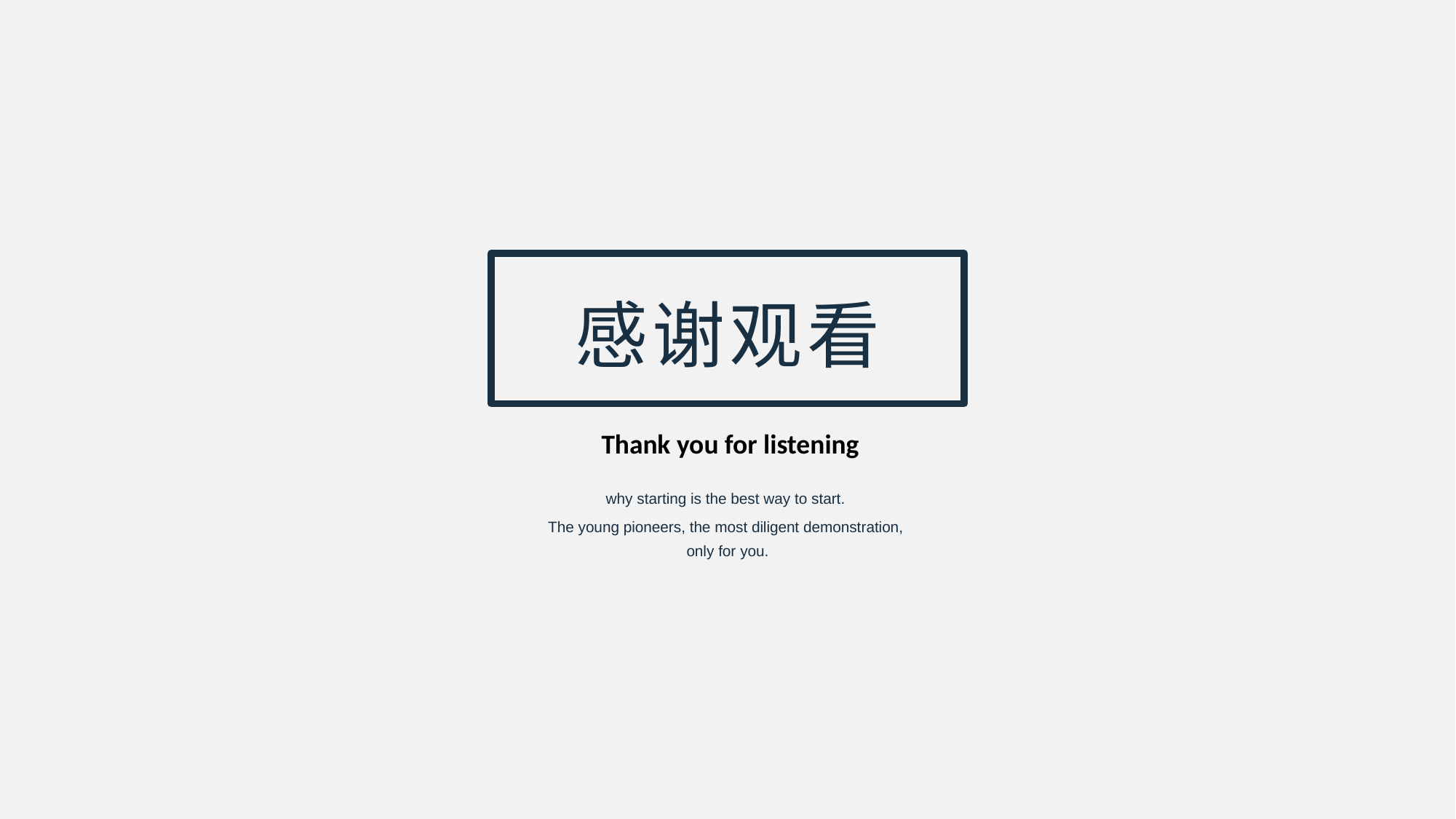

感谢观看
Thank you for listening
why starting is the best way to start.
The young pioneers, the most diligent demonstration,
only for you.